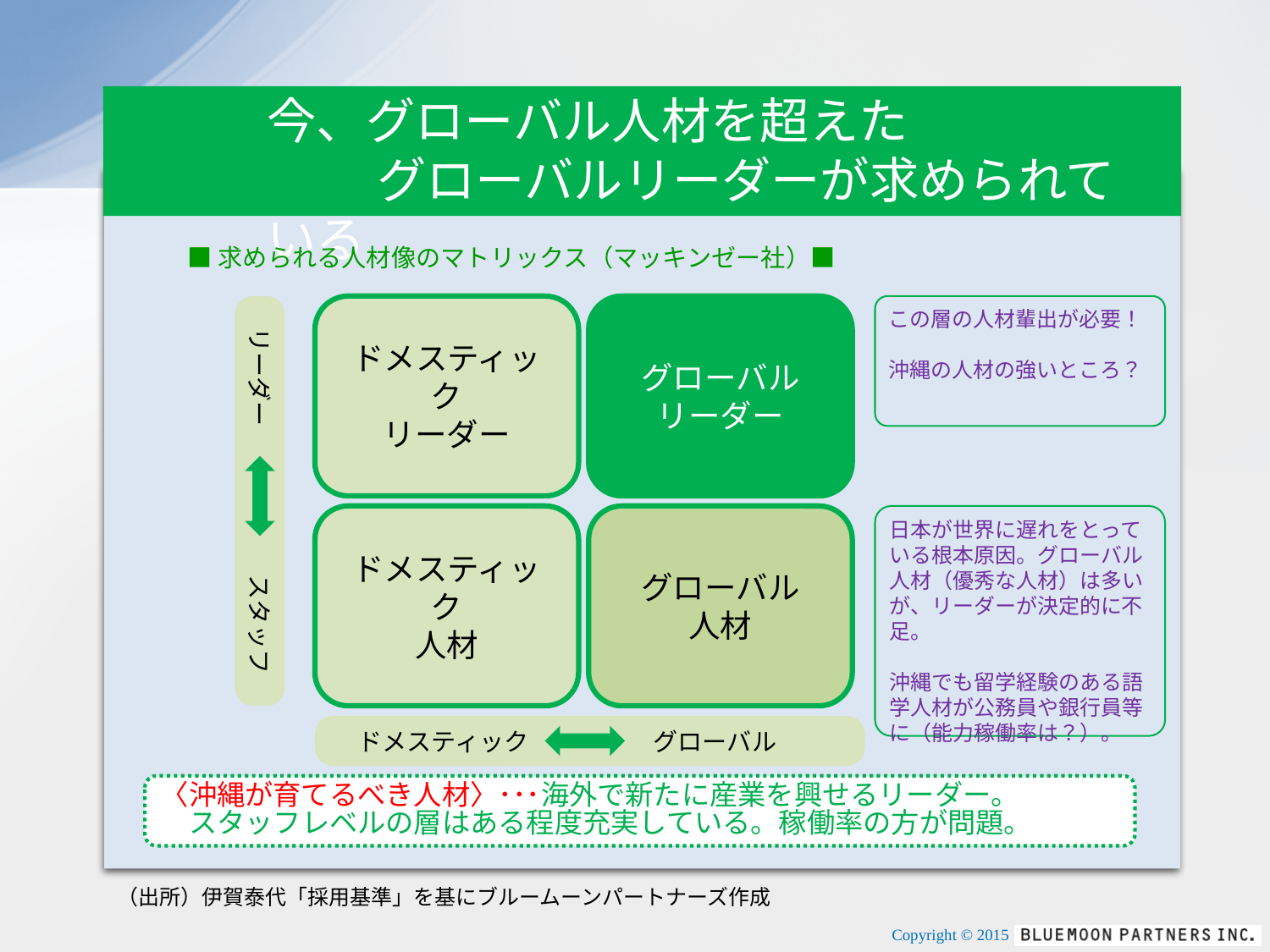

今、グローバル人材を超えた
　　 グローバルリーダーが求められている

■求められる人材像のマトリックス（マッキンゼー社）■
リーダー　　　　　　スタッフ
ドメスティック
リーダー
グローバル
リーダー
この層の人材輩出が必要！

沖縄の人材の強いところ？

ドメスティック
人材
グローバル
人材
日本が世界に遅れをとっている根本原因。グローバル人材（優秀な人材）は多いが、リーダーが決定的に不足。

沖縄でも留学経験のある語学人材が公務員や銀行員等に（能力稼働率は？）。

　ドメスティック　　　　　グローバル
〈沖縄が育てるべき人材〉･･･海外で新たに産業を興せるリーダー。
　スタッフレベルの層はある程度充実している。稼働率の方が問題。
（出所）伊賀泰代「採用基準」を基にブルームーンパートナーズ作成